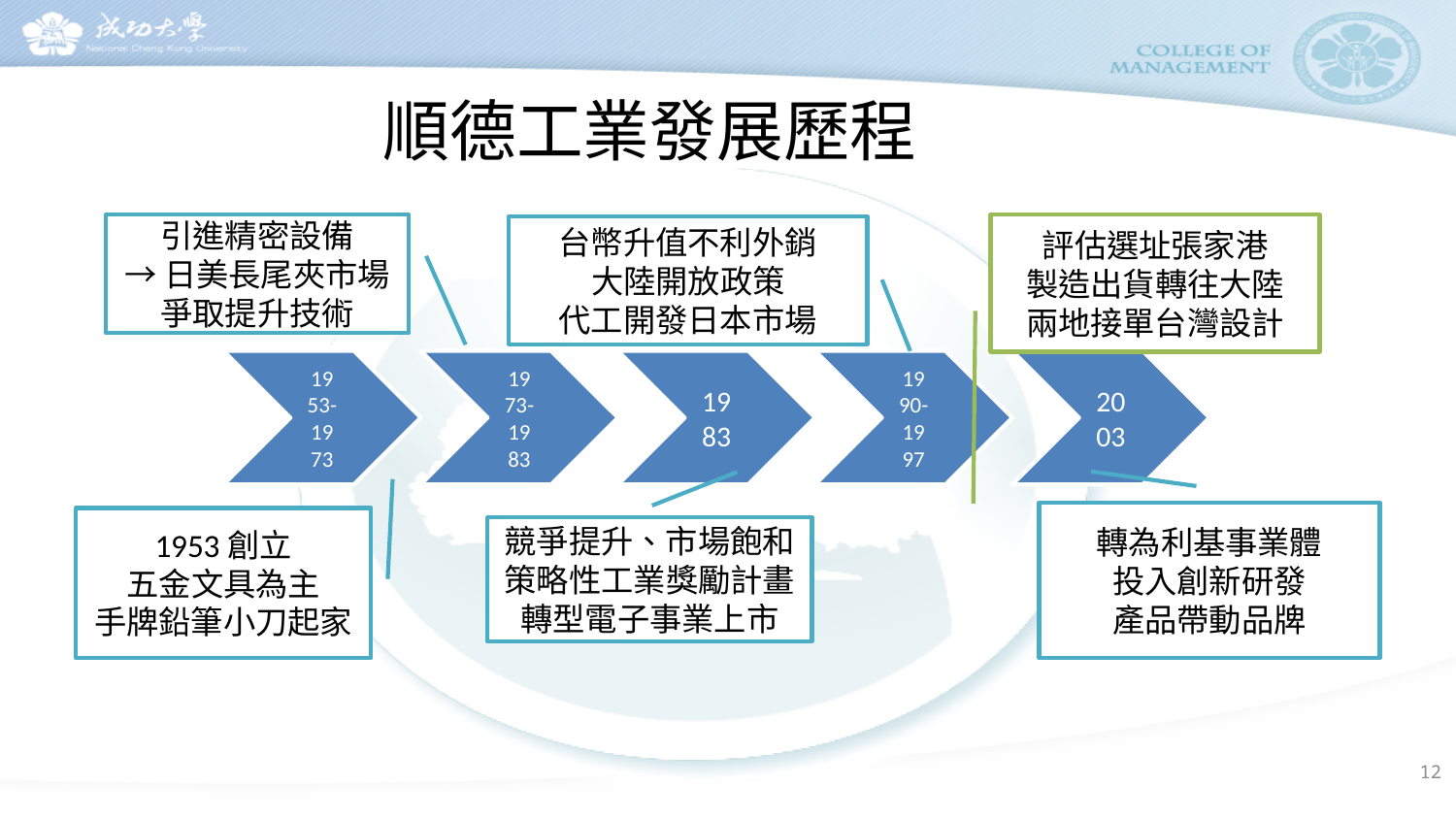

# 順德工業發展歷程
評估選址張家港
製造出貨轉往大陸
兩地接單台灣設計
引進精密設備
→日美長尾夾市場
爭取提升技術
台幣升值不利外銷
大陸開放政策
代工開發日本市場
1953-1973
1973-1983
1983
1990-1997
2003

轉為利基事業體
投入創新研發
產品帶動品牌
1953創立
五金文具為主
手牌鉛筆小刀起家
競爭提升、市場飽和
策略性工業獎勵計畫
轉型電子事業上市
12